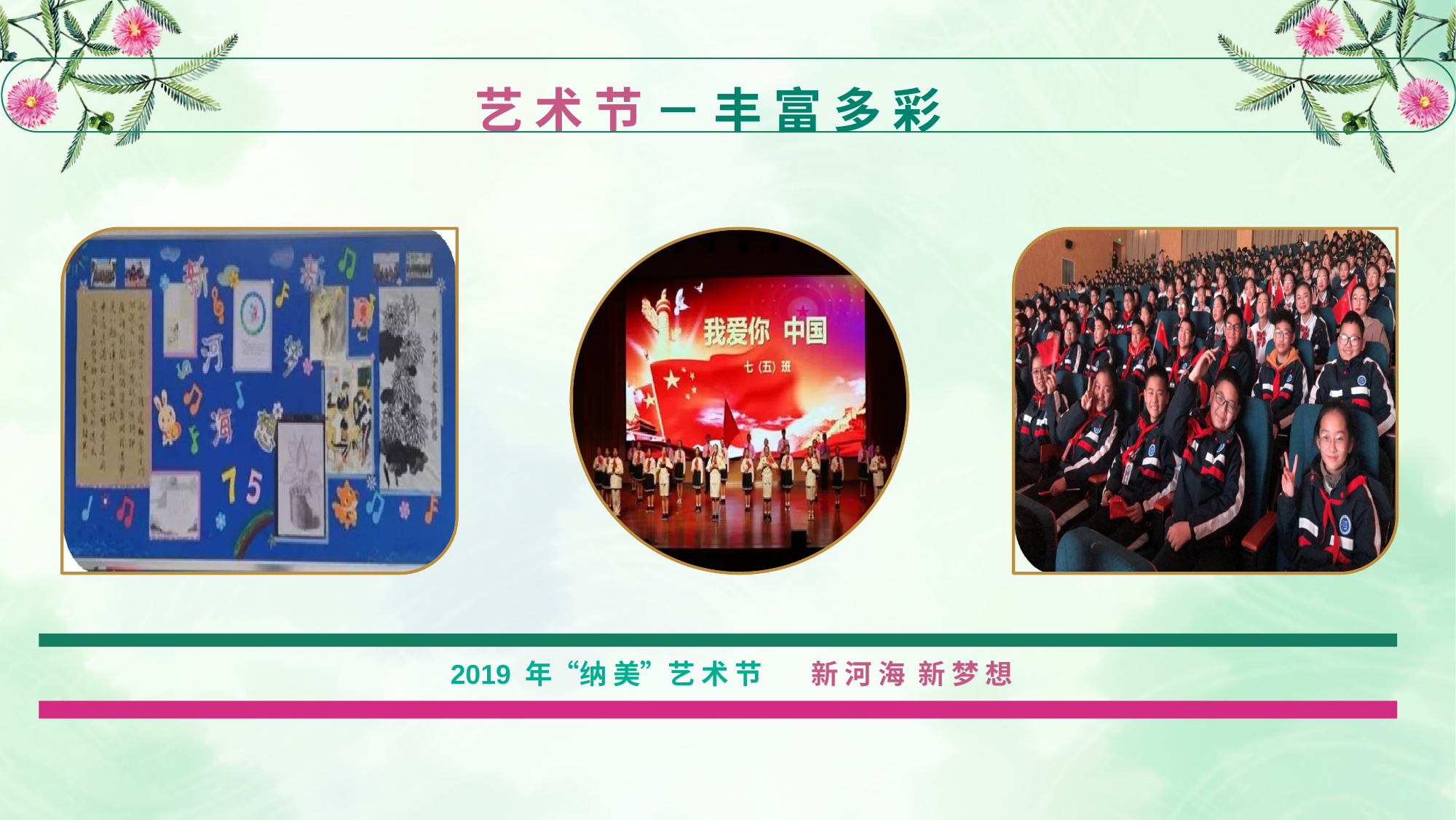

艺 术 节 － 丰 富 多 彩

2019 年“纳 美”艺 术 节        新 河 海  新 梦 想